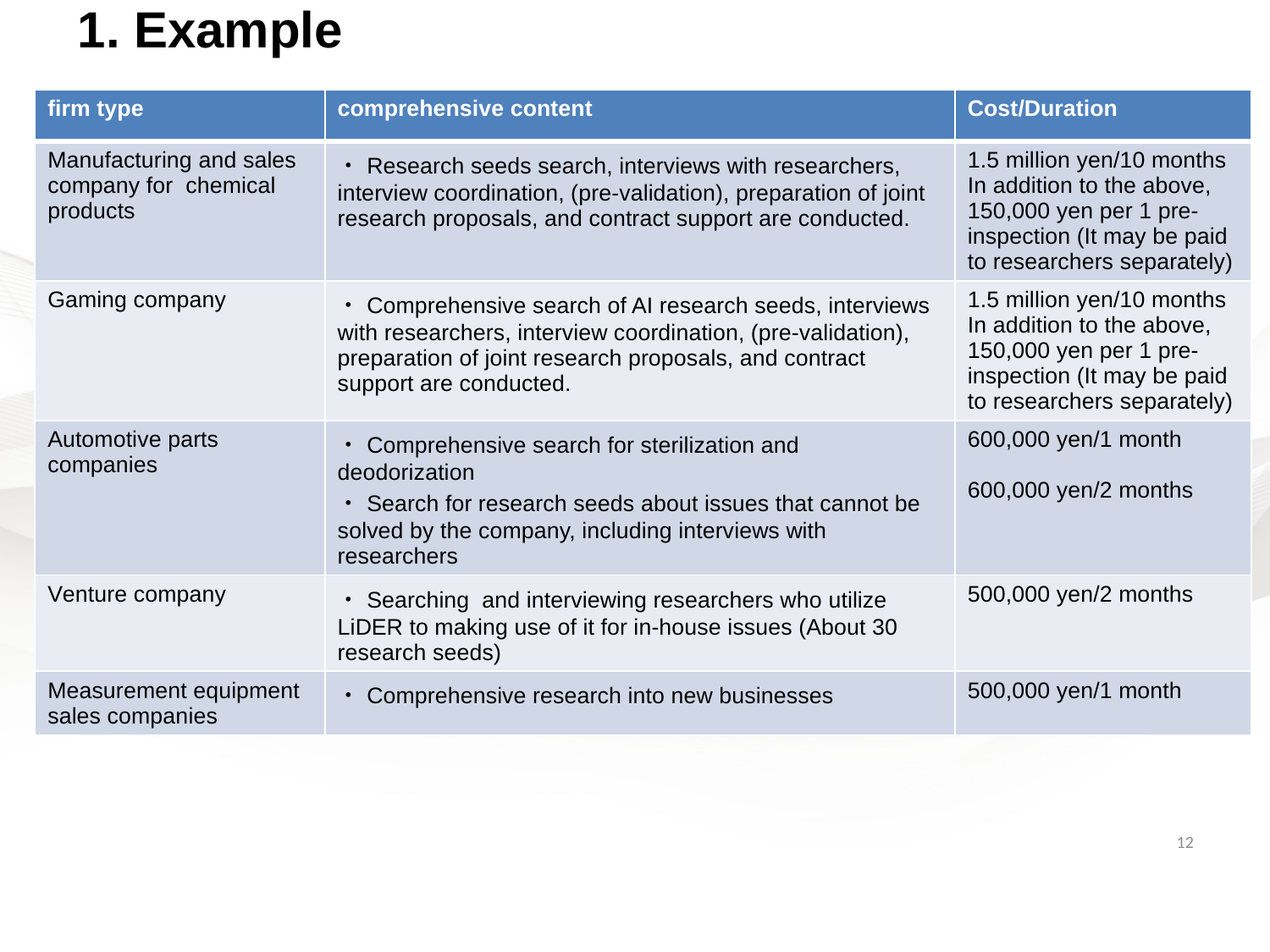

1. Example
| firm type | comprehensive content | Cost/Duration |
| --- | --- | --- |
| Manufacturing and sales company for chemical products | ・Research seeds search, interviews with researchers, interview coordination, (pre-validation), preparation of joint research proposals, and contract support are conducted. | 1.5 million yen/10 months In addition to the above, 150,000 yen per 1 pre-inspection (It may be paid to researchers separately) |
| Gaming company | ・Comprehensive search of AI research seeds, interviews with researchers, interview coordination, (pre-validation), preparation of joint research proposals, and contract support are conducted. | 1.5 million yen/10 months In addition to the above, 150,000 yen per 1 pre-inspection (It may be paid to researchers separately) |
| Automotive parts companies | ・Comprehensive search for sterilization and deodorization ・Search for research seeds about issues that cannot be solved by the company, including interviews with researchers | 600,000 yen/1 month 600,000 yen/2 months |
| Venture company | ・Searching and interviewing researchers who utilize LiDER to making use of it for in-house issues (About 30 research seeds) | 500,000 yen/2 months |
| Measurement equipment sales companies | ・Comprehensive research into new businesses | 500,000 yen/1 month |
12